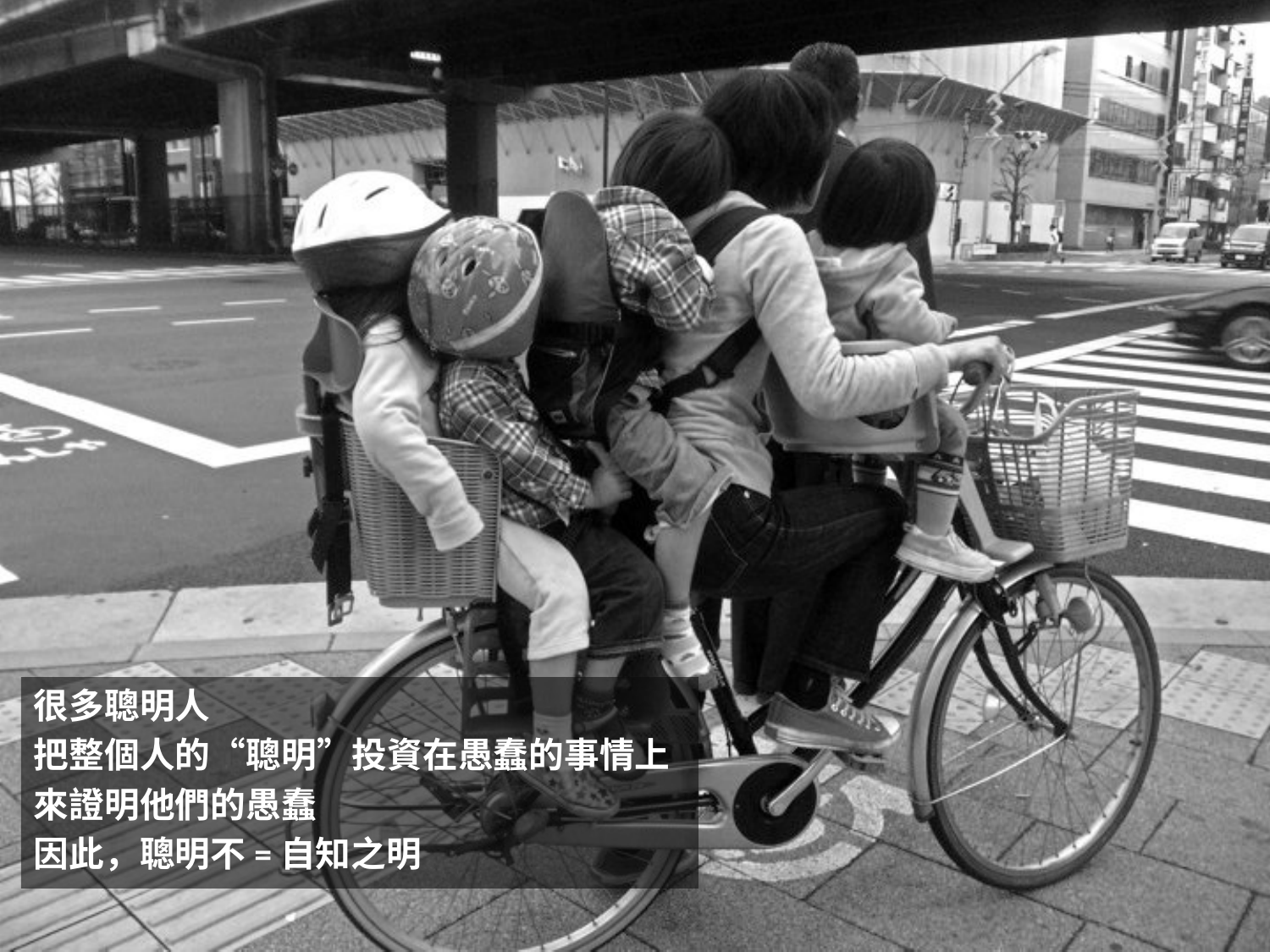

很多聰明人
把整個人的“聰明”投資在愚蠢的事情上
來證明他們的愚蠢
因此，聰明不=自知之明